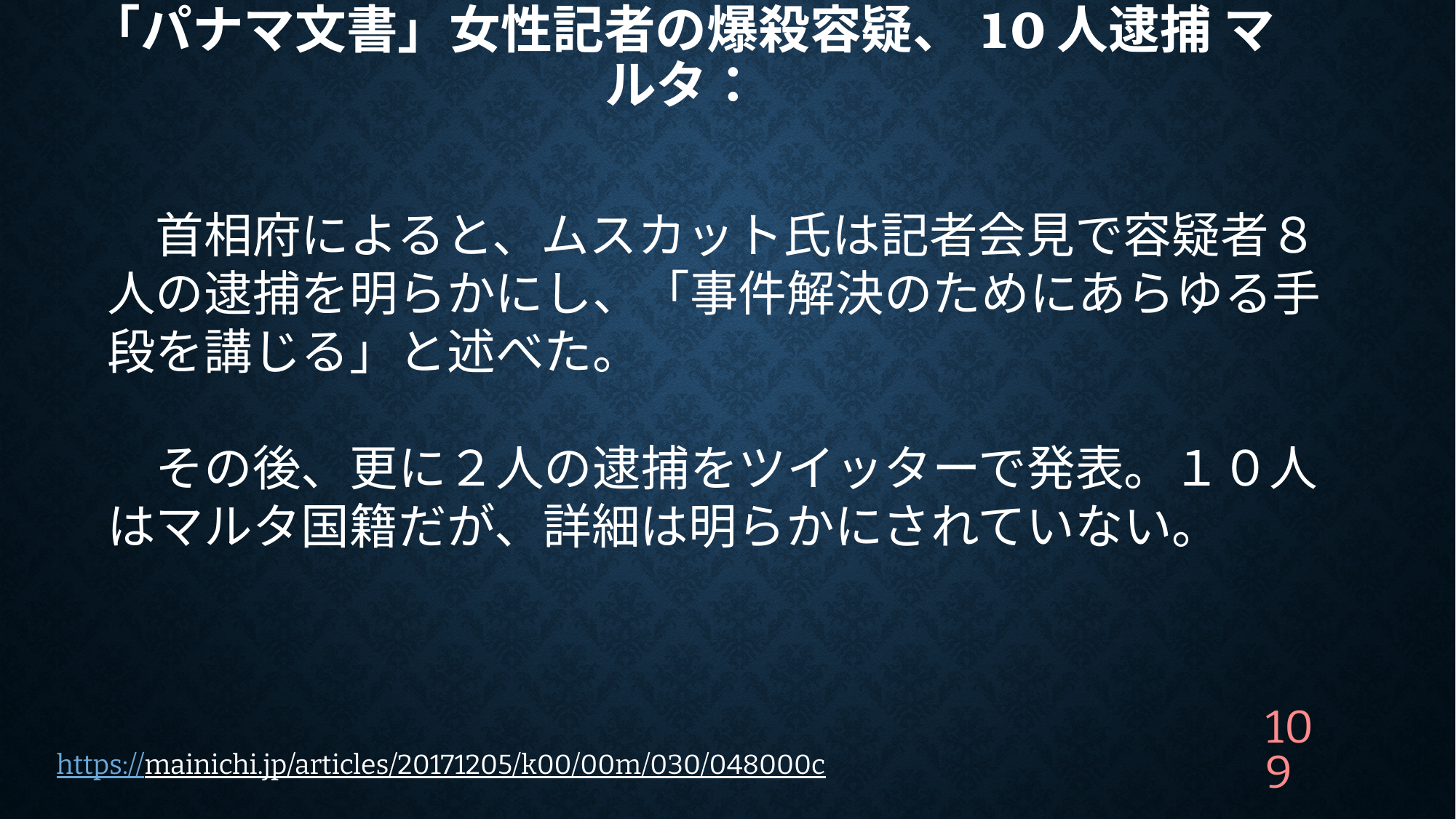

# 「パナマ文書」女性記者の爆殺容疑、10人逮捕 マルタ：
　首相府によると、ムスカット氏は記者会見で容疑者８人の逮捕を明らかにし、「事件解決のためにあらゆる手段を講じる」と述べた。

　その後、更に２人の逮捕をツイッターで発表。１０人はマルタ国籍だが、詳細は明らかにされていない。
109
https://mainichi.jp/articles/20171205/k00/00m/030/048000c